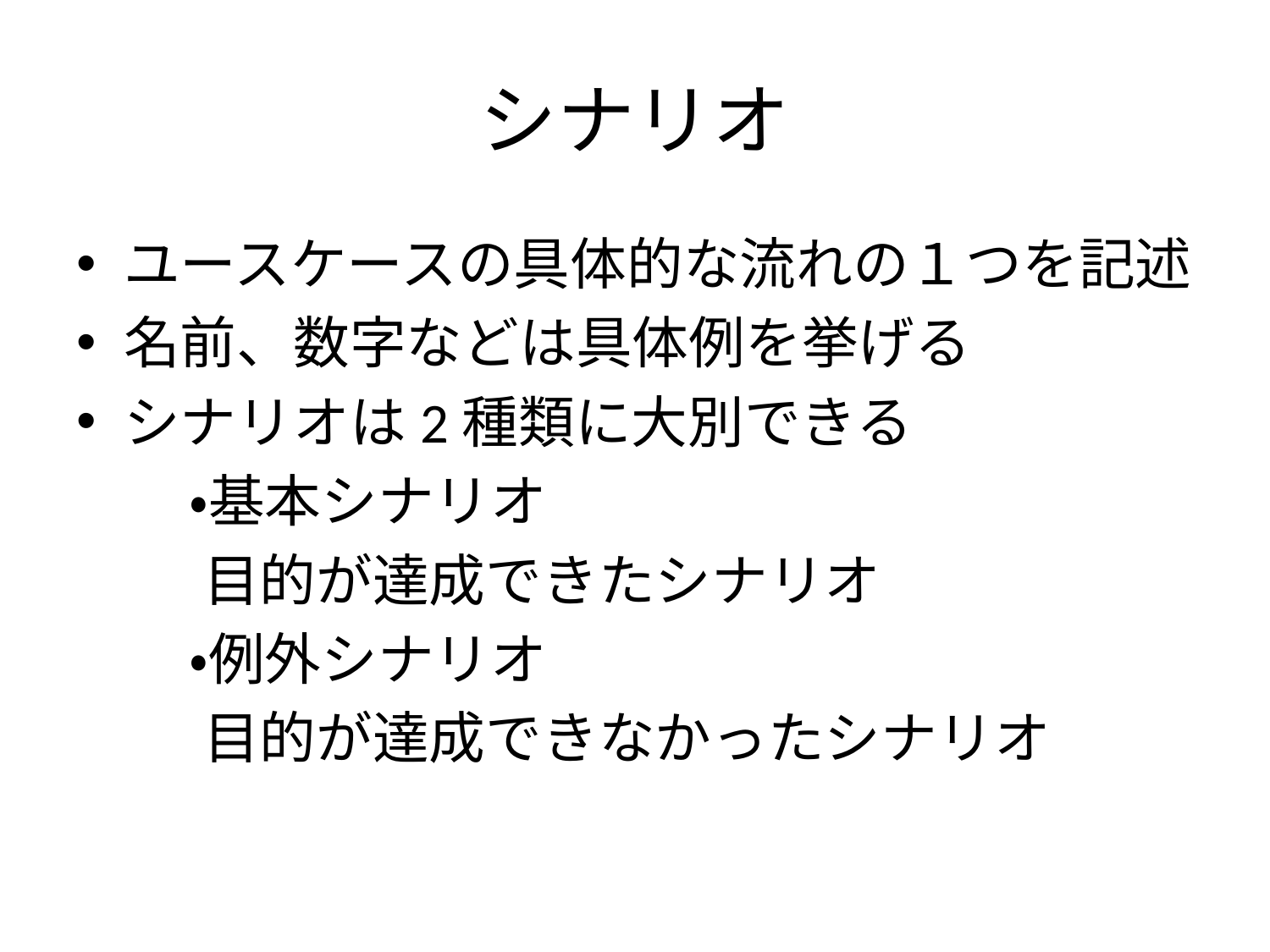

# シナリオ
ユースケースの具体的な流れの１つを記述
名前、数字などは具体例を挙げる
シナリオは2種類に大別できる
　　・基本シナリオ
	目的が達成できたシナリオ
　　・例外シナリオ
	目的が達成できなかったシナリオ